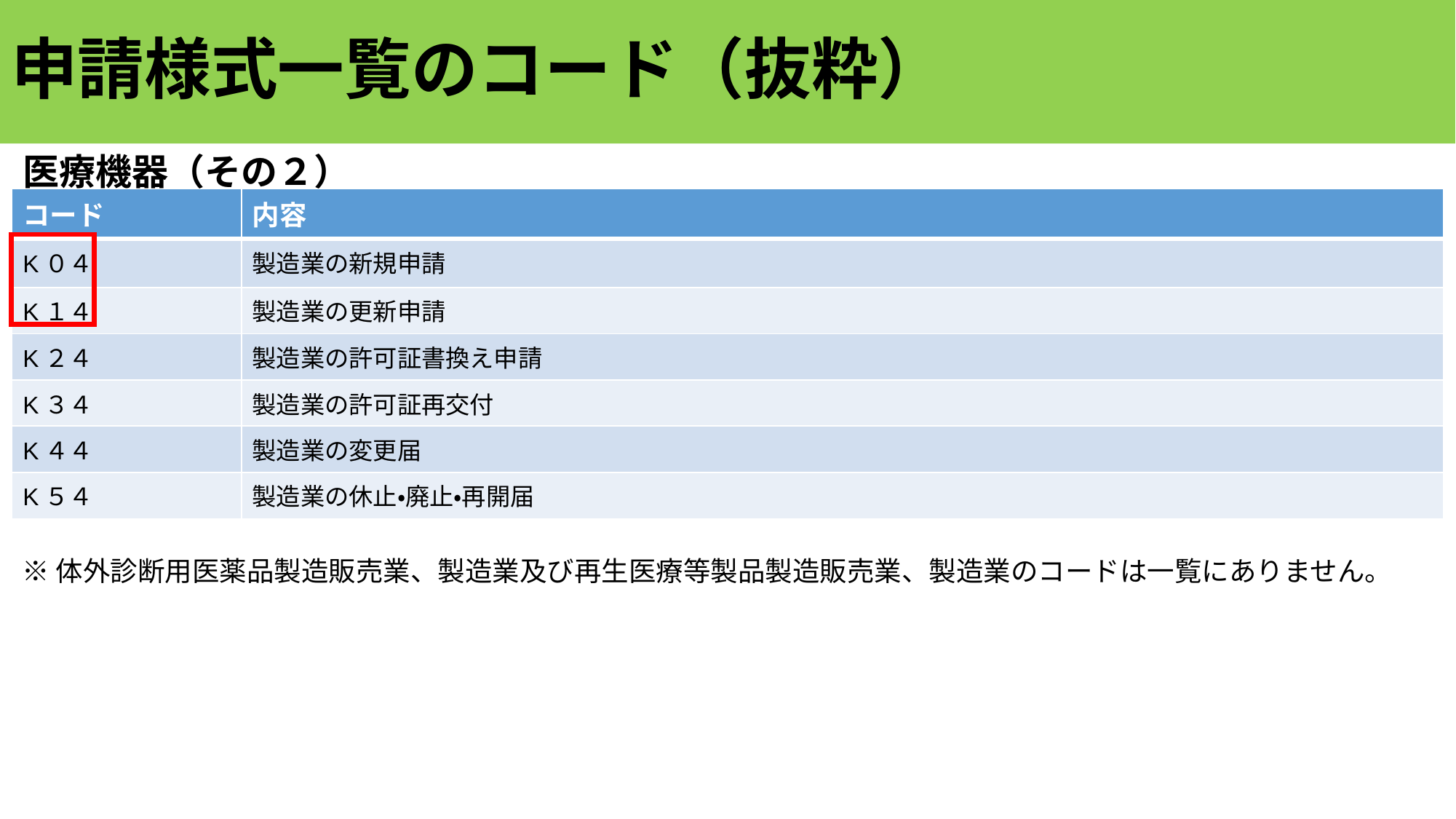

# 申請様式一覧のコード（抜粋）
医療機器（その２）
| コード | 内容 |
| --- | --- |
| K０４ | 製造業の新規申請 |
| K１４ | 製造業の更新申請 |
| K２４ | 製造業の許可証書換え申請 |
| K３４ | 製造業の許可証再交付 |
| K４４ | 製造業の変更届 |
| K５４ | 製造業の休止・廃止・再開届 |

※体外診断用医薬品製造販売業、製造業及び再生医療等製品製造販売業、製造業のコードは一覧にありません。